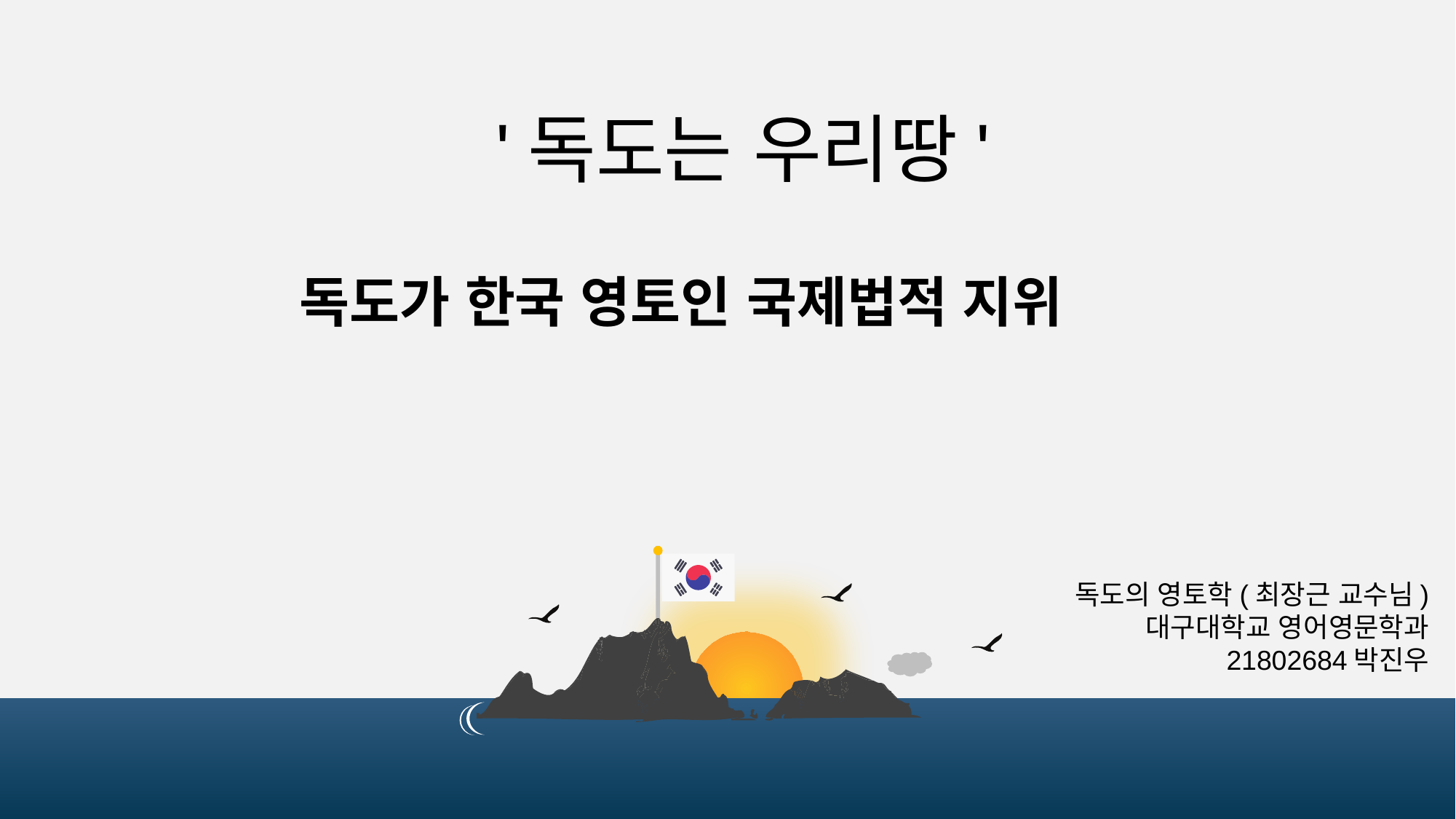

'독도는 우리땅'

독도가 한국 영토인 국제법적 지위

독도의 영토학(최장근 교수님)
대구대학교 영어영문학과
21802684박진우